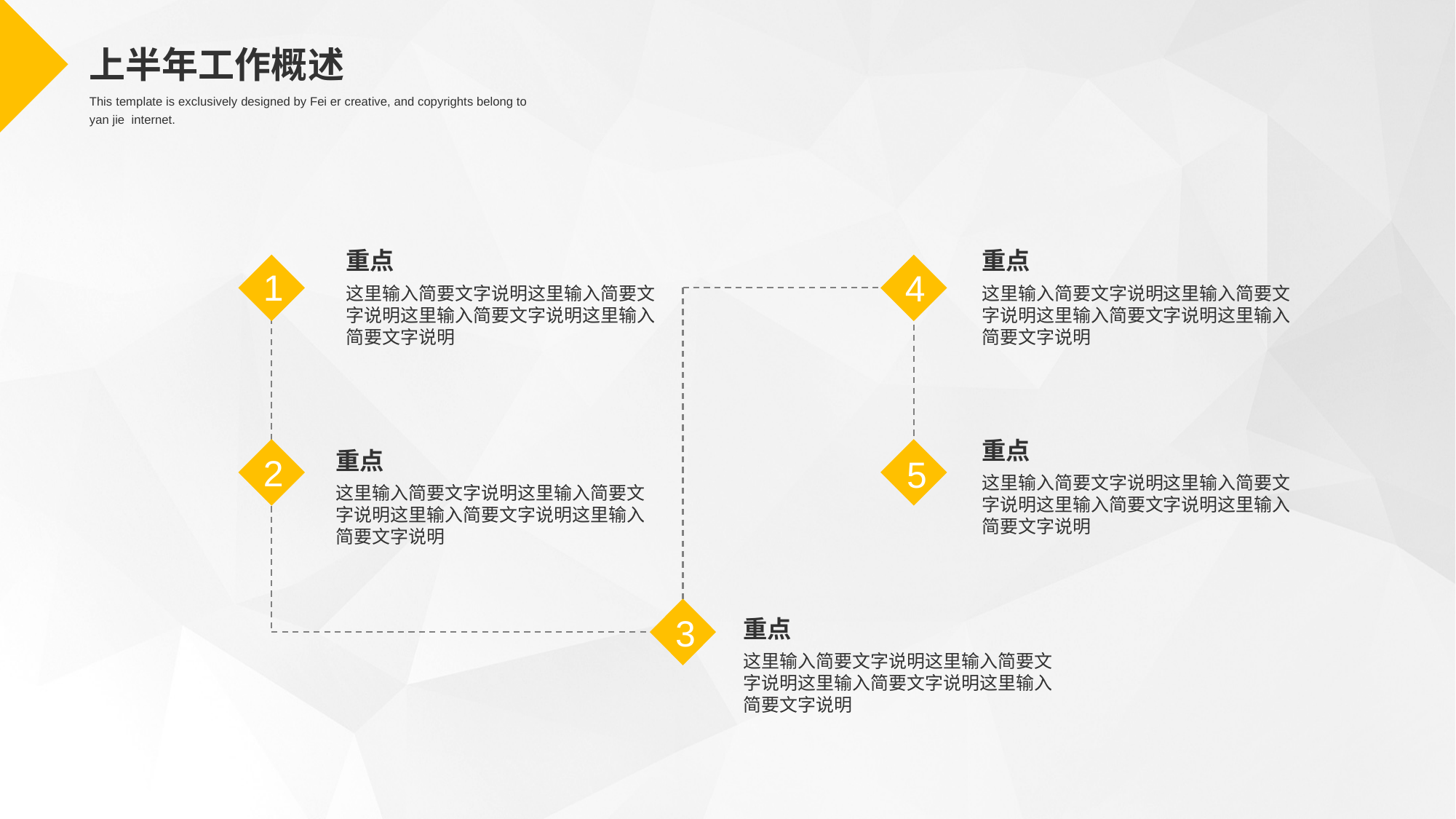

上半年工作概述
This template is exclusively designed by Fei er creative, and copyrights belong to yan jie  internet.
重点
这里输入简要文字说明这里输入简要文字说明这里输入简要文字说明这里输入简要文字说明
重点
这里输入简要文字说明这里输入简要文字说明这里输入简要文字说明这里输入简要文字说明

1

4

2

5

3
重点
这里输入简要文字说明这里输入简要文字说明这里输入简要文字说明这里输入简要文字说明
重点
这里输入简要文字说明这里输入简要文字说明这里输入简要文字说明这里输入简要文字说明
重点
这里输入简要文字说明这里输入简要文字说明这里输入简要文字说明这里输入简要文字说明